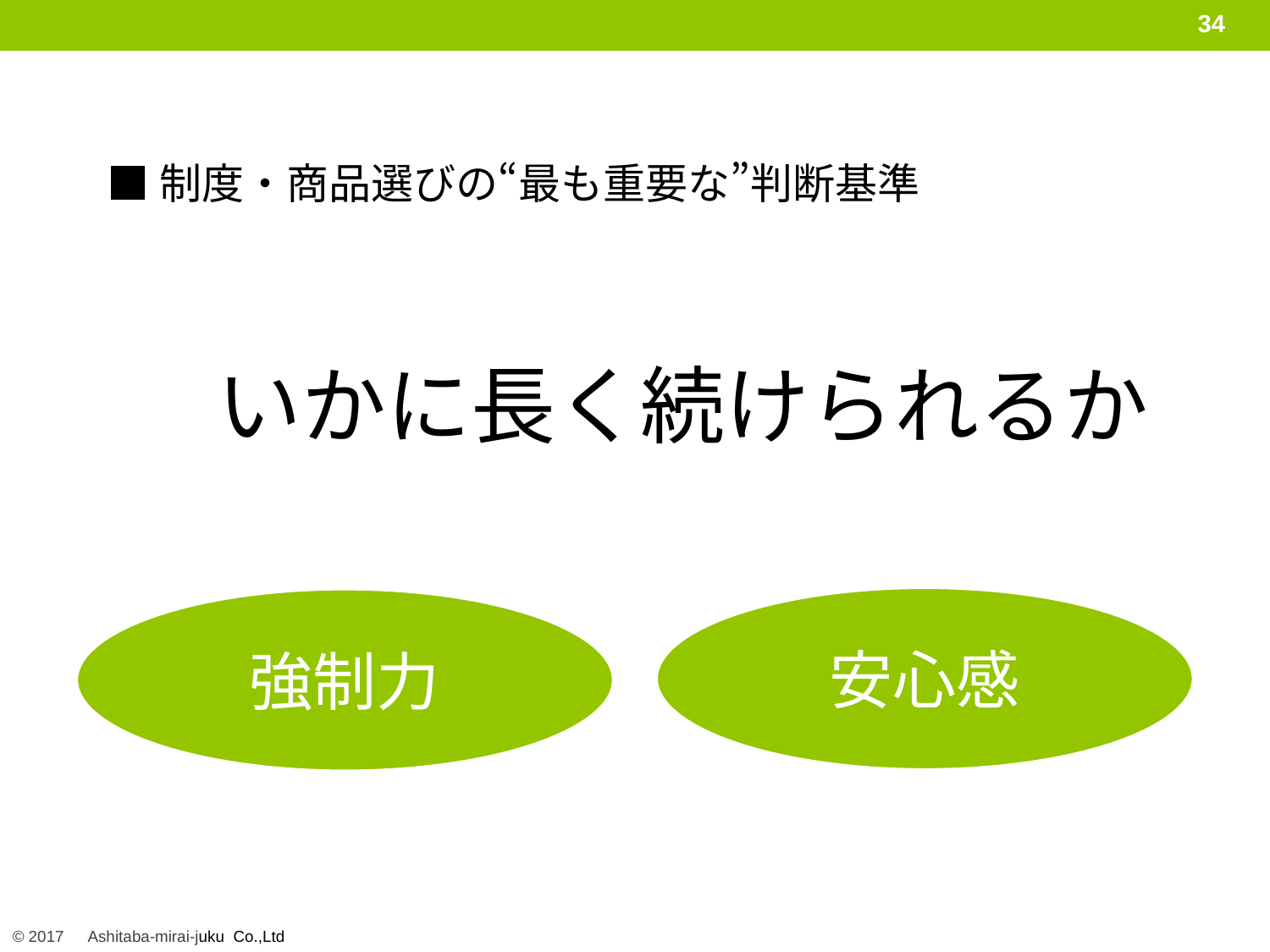

34
■制度・商品選びの“最も重要な”判断基準
いかに長く続けられるか
安心感
強制力
© 2017　Ashitaba-mirai-juku  Co.,Ltd